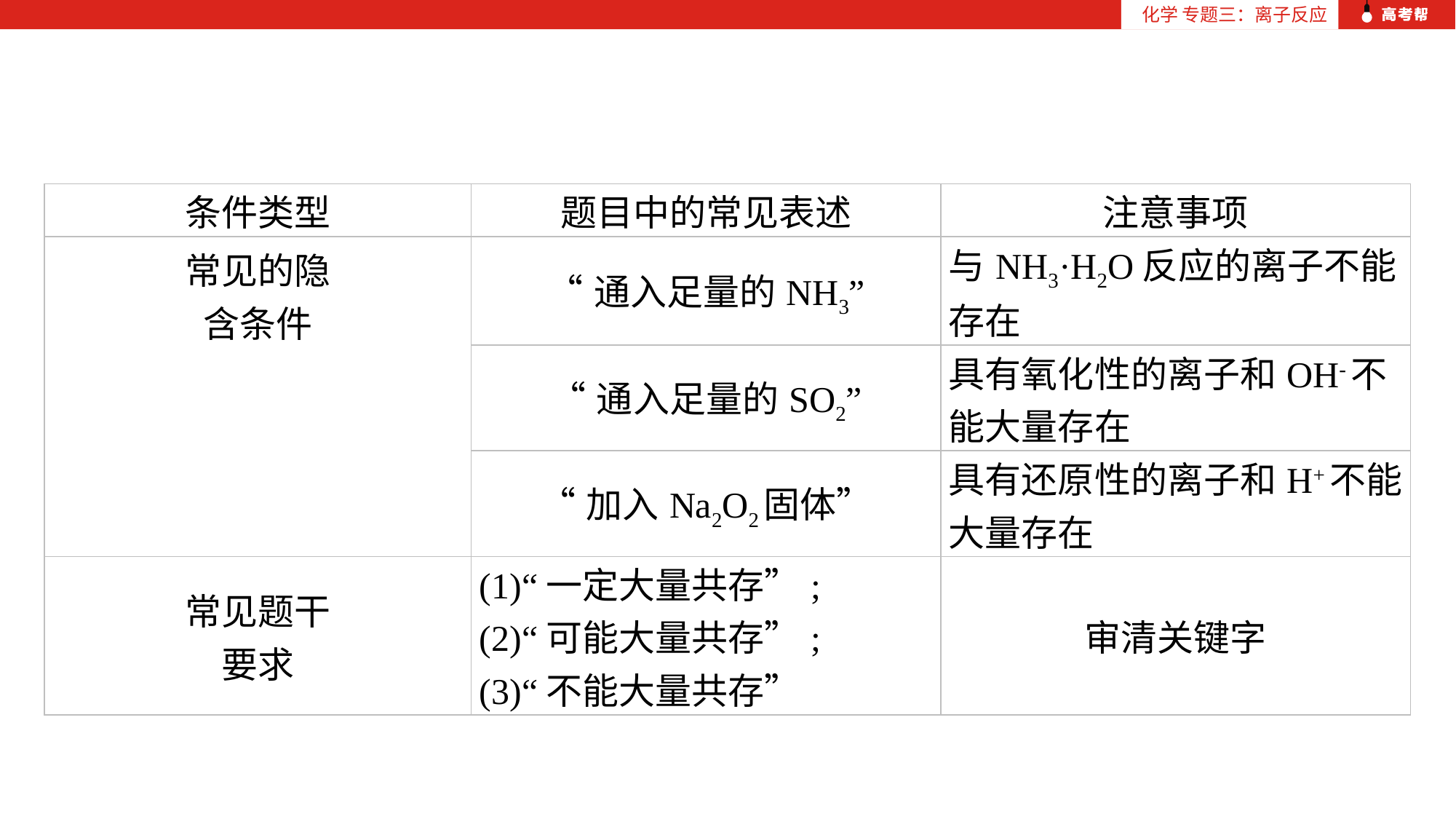

化学 专题三：离子反应
| 条件类型 | 题目中的常见表述 | 注意事项 |
| --- | --- | --- |
| 常见的隐 含条件 | “通入足量的NH3” | 与NH3·H2O反应的离子不能存在 |
|  | “通入足量的SO2” | 具有氧化性的离子和OH-不能大量存在 |
|  | “加入Na2O2固体” | 具有还原性的离子和H+不能大量存在 |
| 常见题干 要求 | (1)“一定大量共存”; (2)“可能大量共存”; (3)“不能大量共存” | 审清关键字 |